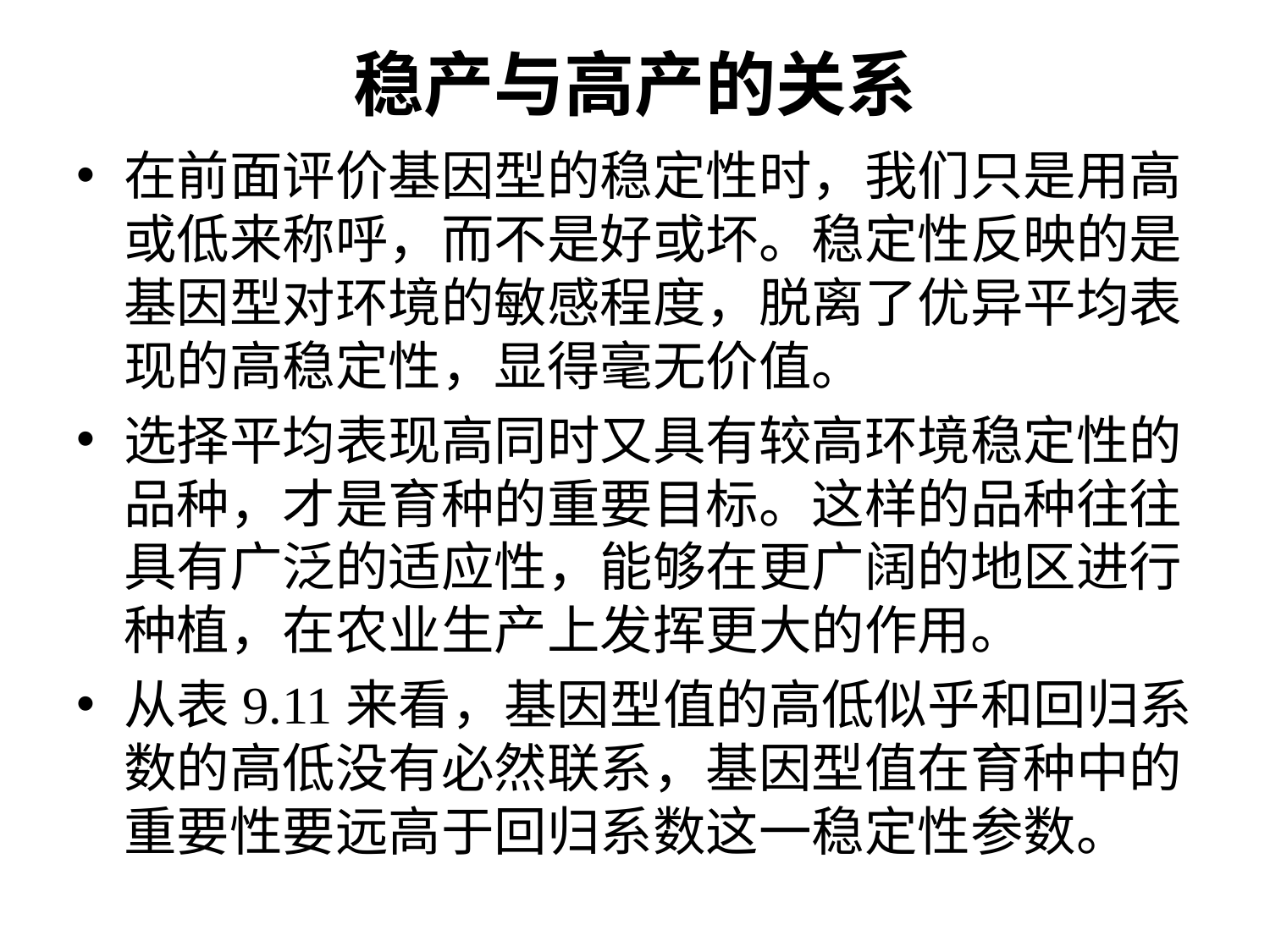

# 稳产与高产的关系
在前面评价基因型的稳定性时，我们只是用高或低来称呼，而不是好或坏。稳定性反映的是基因型对环境的敏感程度，脱离了优异平均表现的高稳定性，显得毫无价值。
选择平均表现高同时又具有较高环境稳定性的品种，才是育种的重要目标。这样的品种往往具有广泛的适应性，能够在更广阔的地区进行种植，在农业生产上发挥更大的作用。
从表9.11来看，基因型值的高低似乎和回归系数的高低没有必然联系，基因型值在育种中的重要性要远高于回归系数这一稳定性参数。